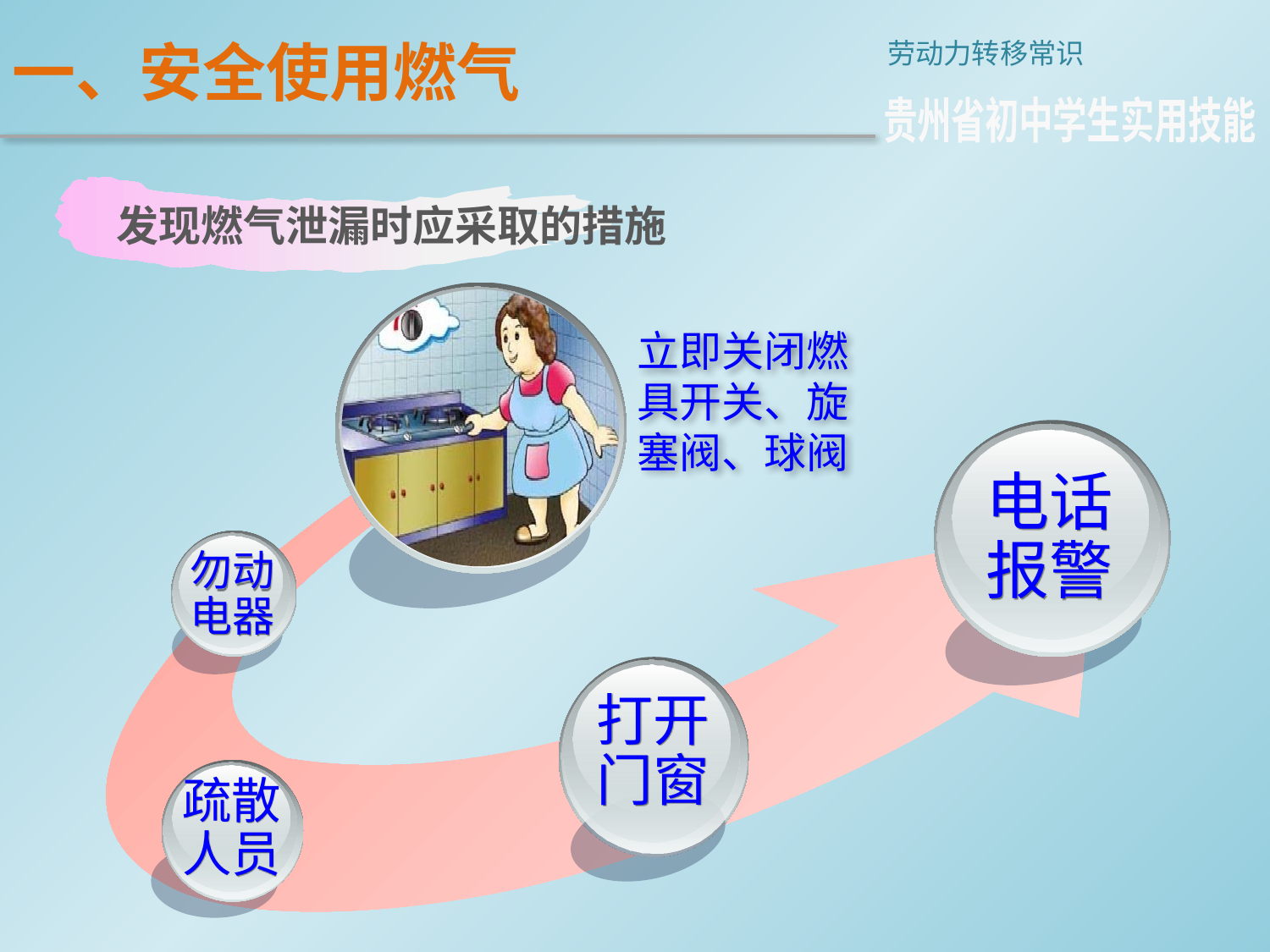

一、安全使用燃气
劳动力转移常识
贵州省初中学生实用技能

发现燃气泄漏时应采取的措施

立即关闭燃具开关、旋塞阀、球阀

电话
报警

勿动
电器

打开
门窗

疏散
人员